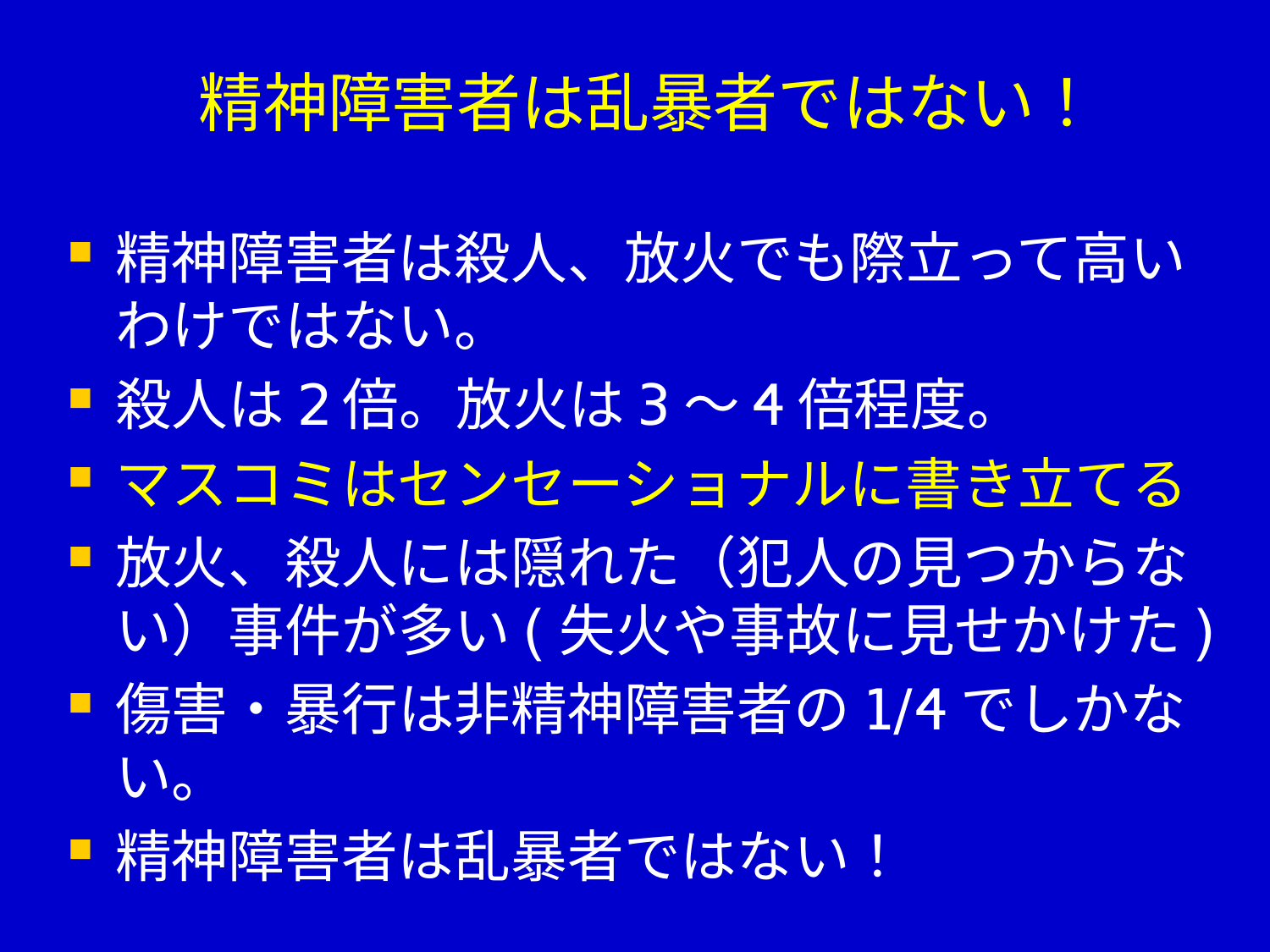

# 精神障害者は乱暴者ではない！
精神障害者は殺人、放火でも際立って高いわけではない。
殺人は2倍。放火は3～4倍程度。
マスコミはセンセーショナルに書き立てる
放火、殺人には隠れた（犯人の見つからない）事件が多い(失火や事故に見せかけた)
傷害・暴行は非精神障害者の1/4でしかない。
精神障害者は乱暴者ではない！